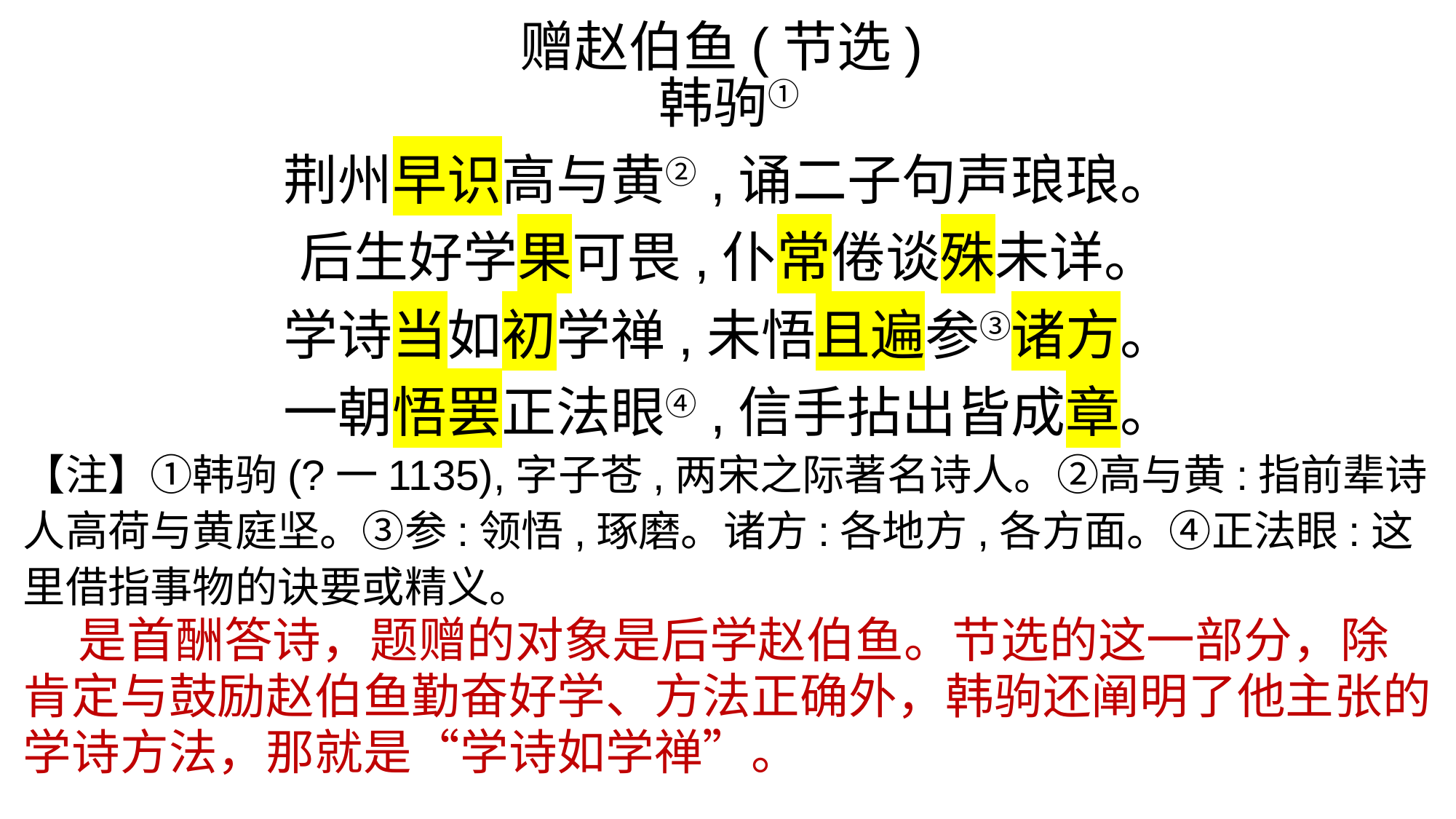

赠赵伯鱼(节选)
韩驹①
荆州早识高与黄②,诵二子句声琅琅。
后生好学果可畏,仆常倦谈殊未详。
学诗当如初学禅,未悟且遍参③诸方。
一朝悟罢正法眼④,信手拈出皆成章。
【注】①韩驹(?一1135),字子苍,两宋之际著名诗人。②高与黄:指前辈诗人高荷与黄庭坚。③参:领悟,琢磨。诸方:各地方,各方面。④正法眼:这里借指事物的诀要或精义。
    是首酬答诗，题赠的对象是后学赵伯鱼。节选的这一部分，除肯定与鼓励赵伯鱼勤奋好学、方法正确外，韩驹还阐明了他主张的学诗方法，那就是“学诗如学禅”。